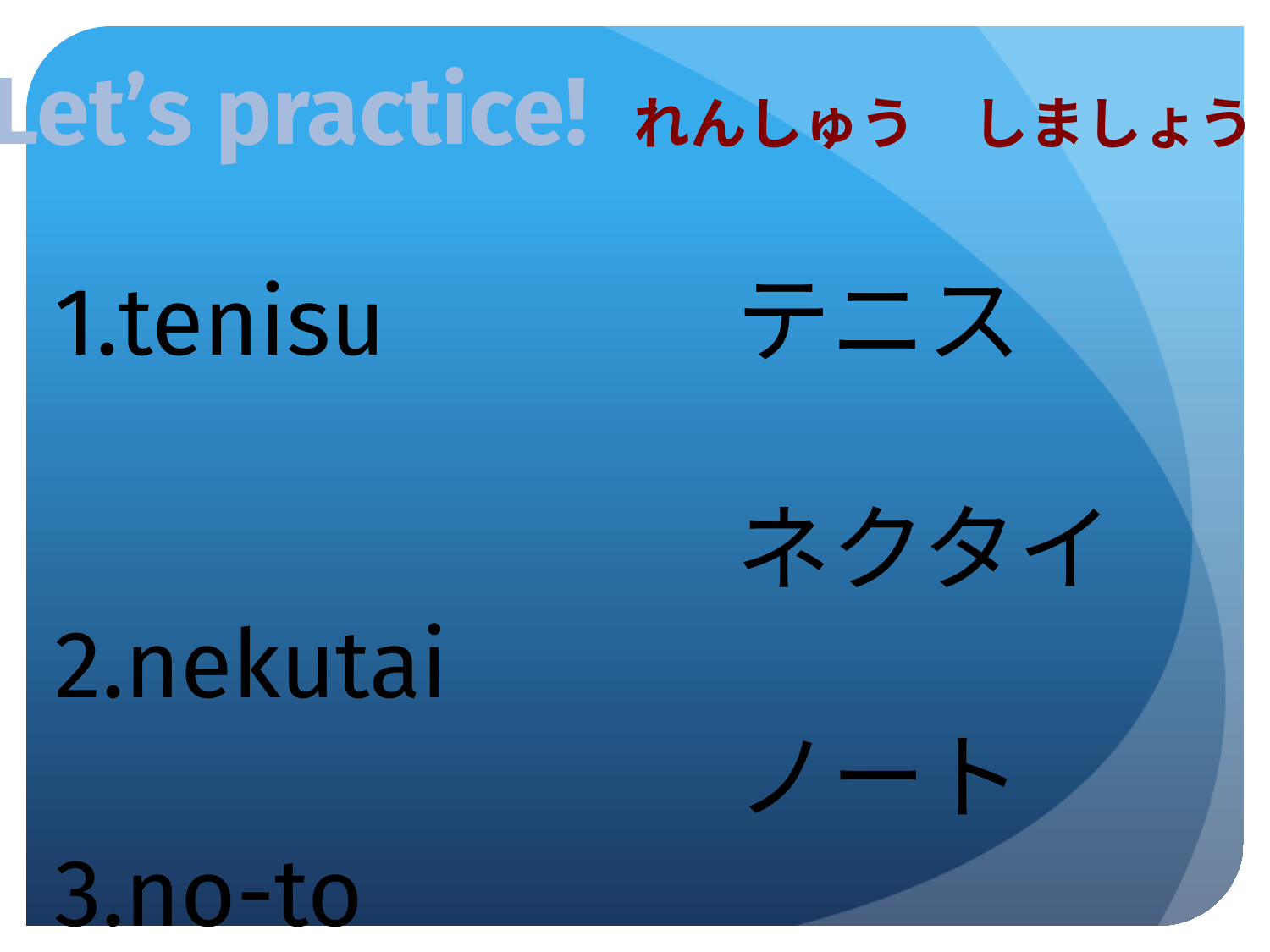

Let’s practice! れんしゅう　しましょう
tenisu

nekutai

no-to
テニス

ネクタイ

ノート